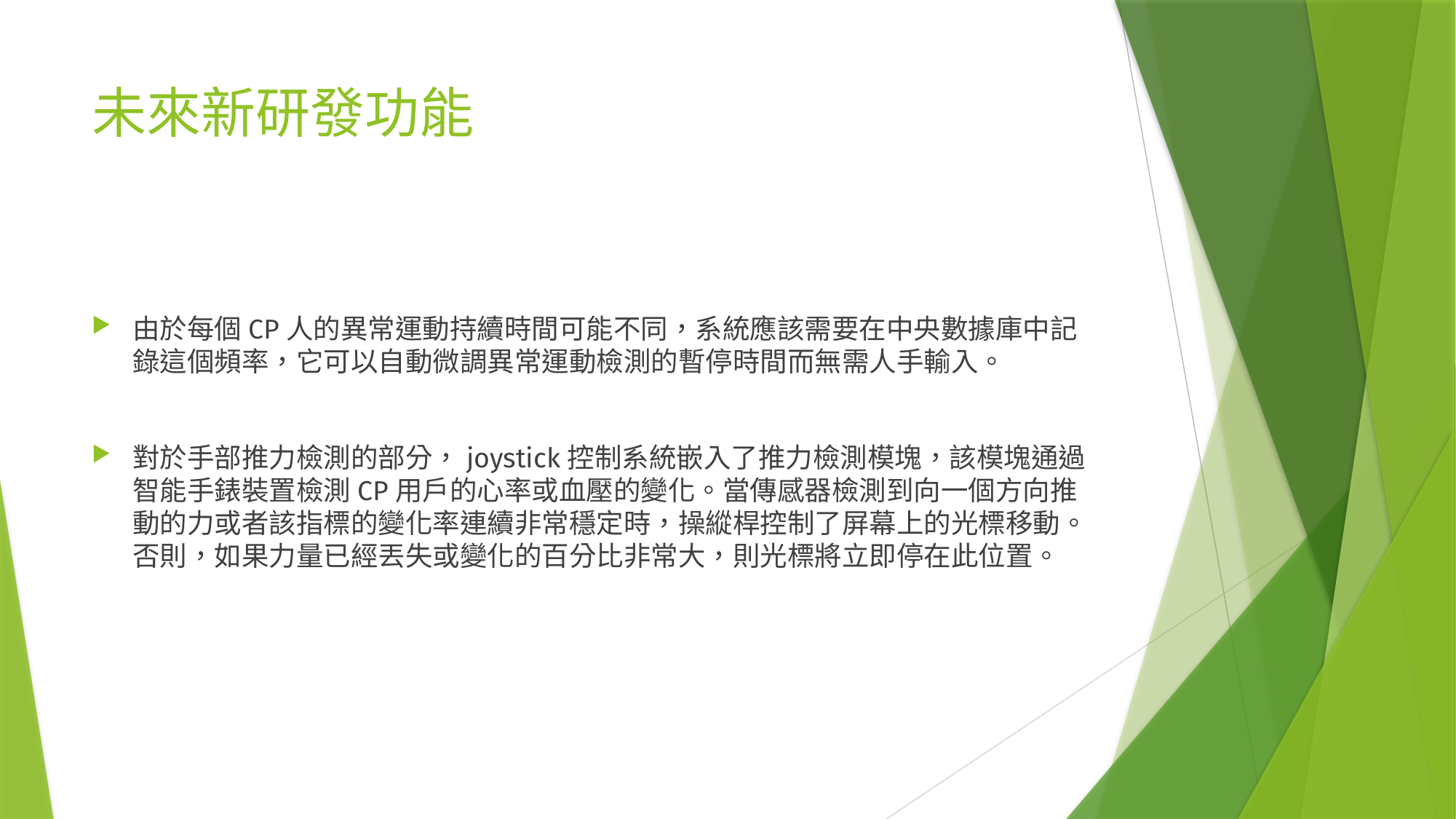

# 未來新研發功能

由於每個CP人的異常運動持續時間可能不同，系統應該需要在中央數據庫中記錄這個頻率，它可以自動微調異常運動檢測的暫停時間而無需人手輸入。

對於手部推力檢測的部分，joystick控制系統嵌入了推力檢測模塊，該模塊通過智能手錶裝置檢測CP用戶的心率或血壓的變化。當傳感器檢測到向一個方向推動的力或者該指標的變化率連續非常穩定時，操縱桿控制了屏幕上的光標移動。否則，如果力量已經丟失或變化的百分比非常大，則光標將立即停在此位置。